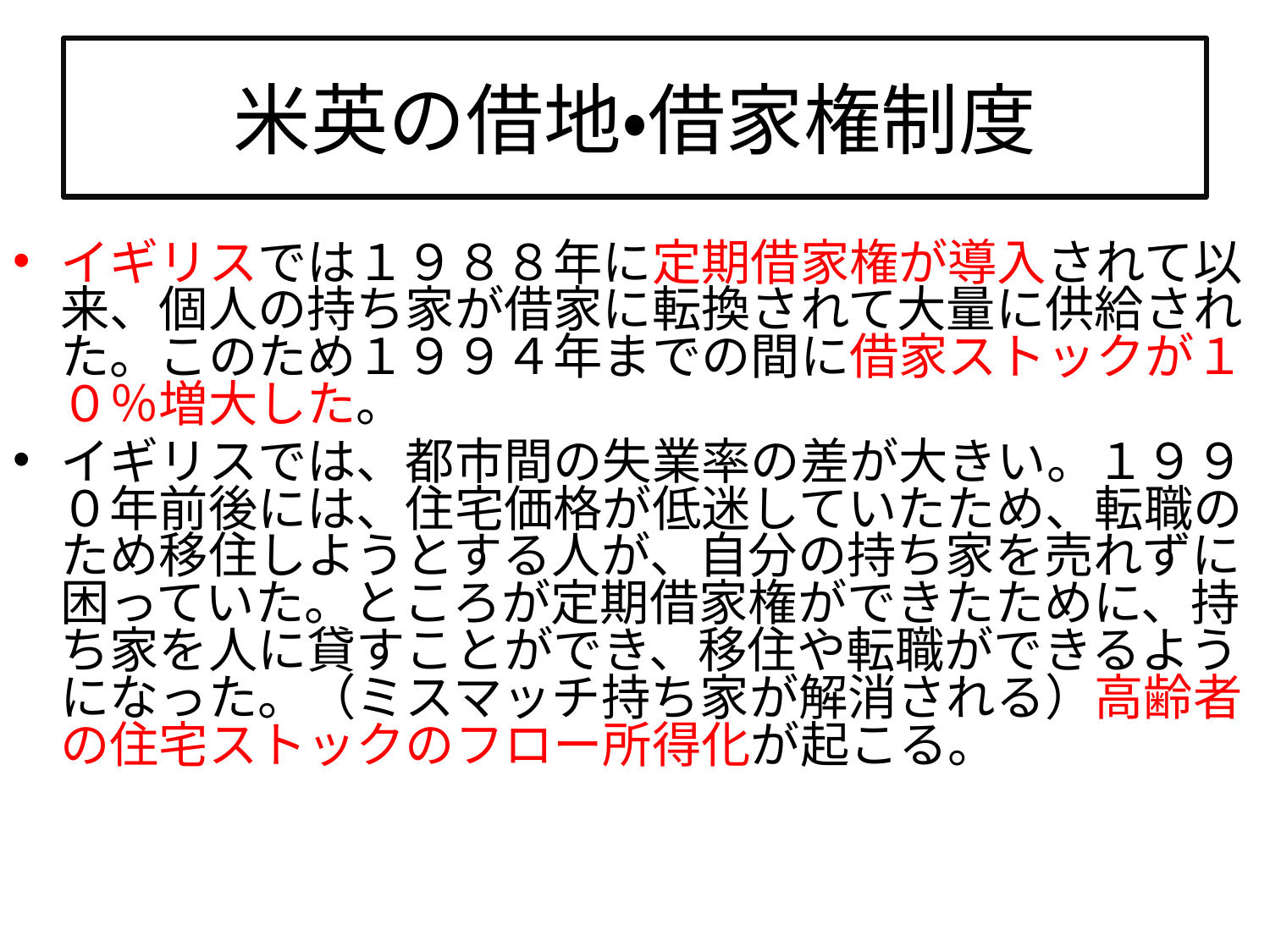

# 米英の借地・借家権制度
イギリスでは１９８８年に定期借家権が導入されて以来、個人の持ち家が借家に転換されて大量に供給された。このため１９９４年までの間に借家ストックが１０％増大した。
イギリスでは、都市間の失業率の差が大きい。１９９０年前後には、住宅価格が低迷していたため、転職のため移住しようとする人が、自分の持ち家を売れずに困っていた。ところが定期借家権ができたために、持ち家を人に貸すことができ、移住や転職ができるようになった。（ミスマッチ持ち家が解消される）高齢者の住宅ストックのフロー所得化が起こる。